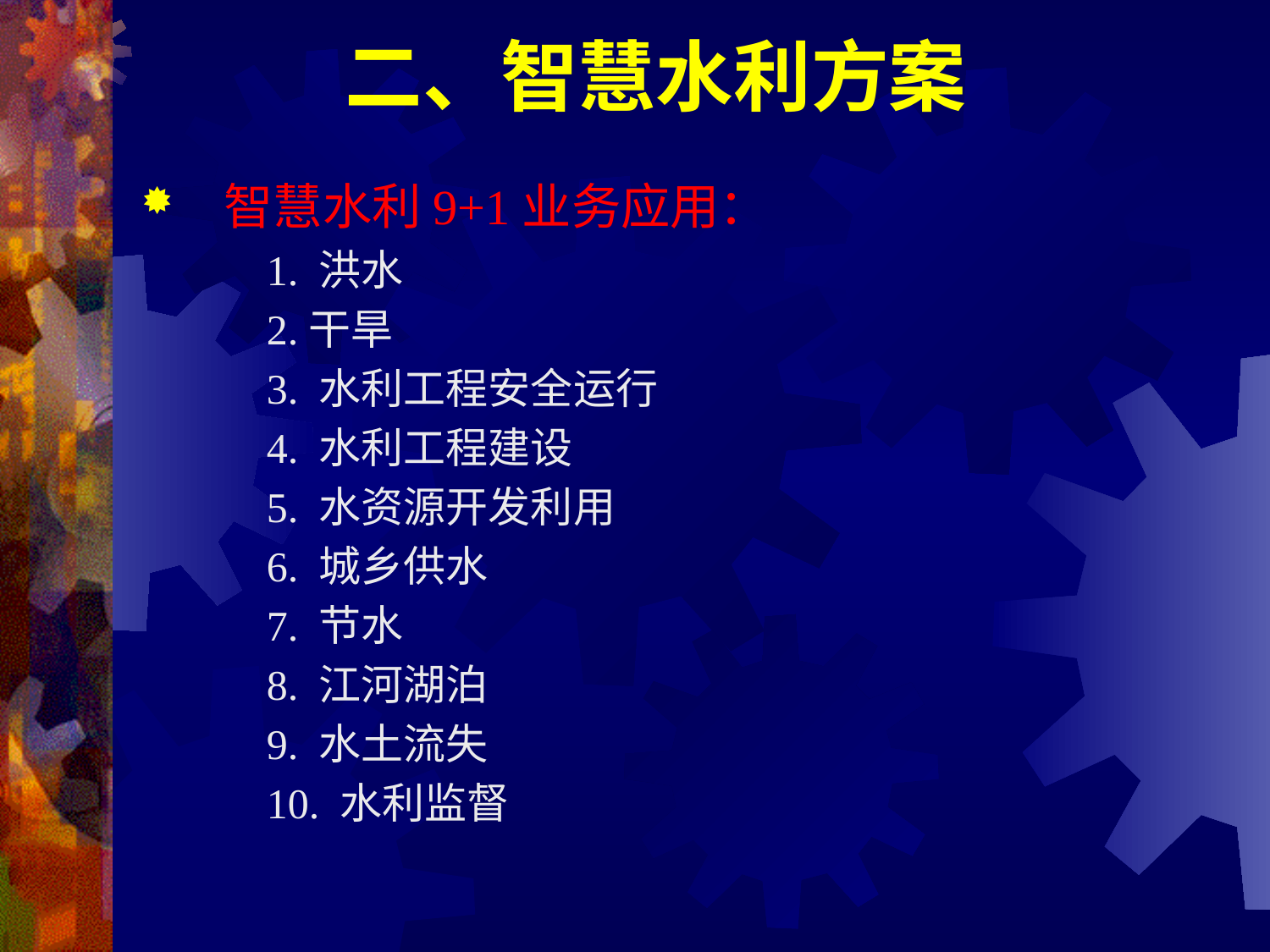

# 二、智慧水利方案
智慧水利9+1业务应用：
            1. 洪水
            2.干旱
            3. 水利工程安全运行
            4. 水利工程建设
            5. 水资源开发利用
            6. 城乡供水
            7. 节水
            8. 江河湖泊
            9. 水土流失
            10. 水利监督